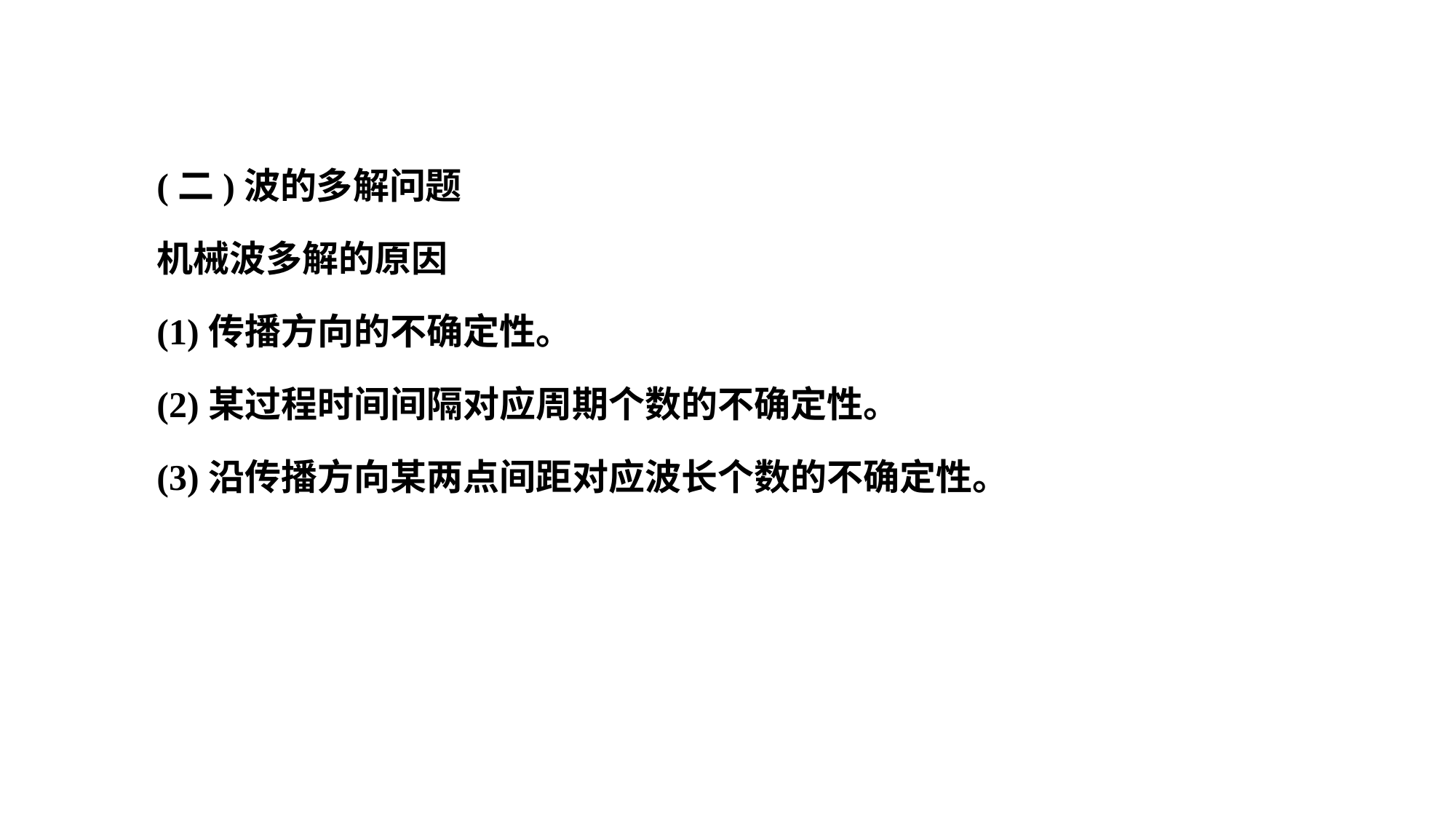

(二)波的多解问题
机械波多解的原因
(1)传播方向的不确定性。
(2)某过程时间间隔对应周期个数的不确定性。
(3)沿传播方向某两点间距对应波长个数的不确定性。